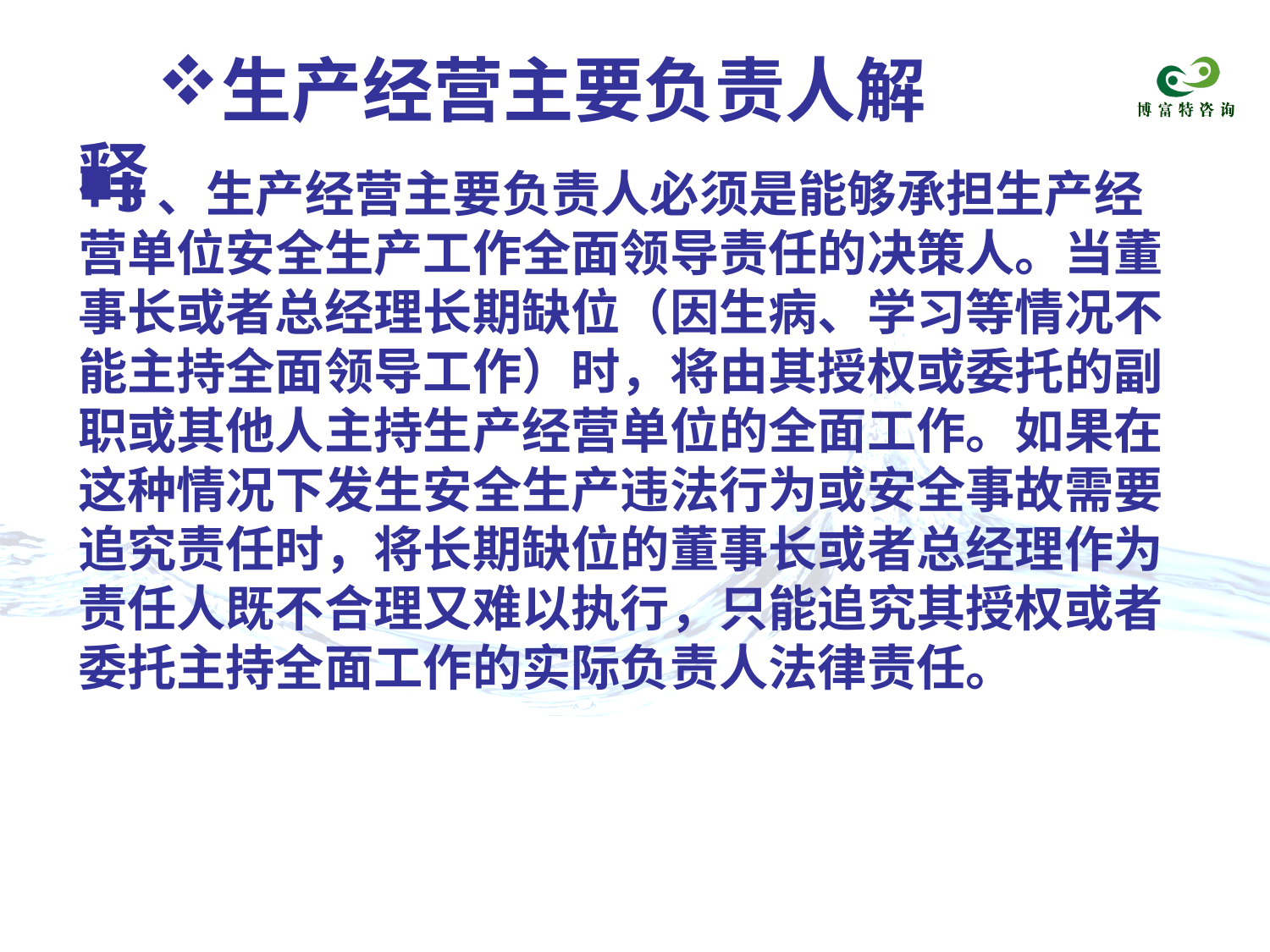

生产经营主要负责人解释
3、生产经营主要负责人必须是能够承担生产经营单位安全生产工作全面领导责任的决策人。当董事长或者总经理长期缺位（因生病、学习等情况不能主持全面领导工作）时，将由其授权或委托的副职或其他人主持生产经营单位的全面工作。如果在这种情况下发生安全生产违法行为或安全事故需要追究责任时，将长期缺位的董事长或者总经理作为责任人既不合理又难以执行，只能追究其授权或者委托主持全面工作的实际负责人法律责任。